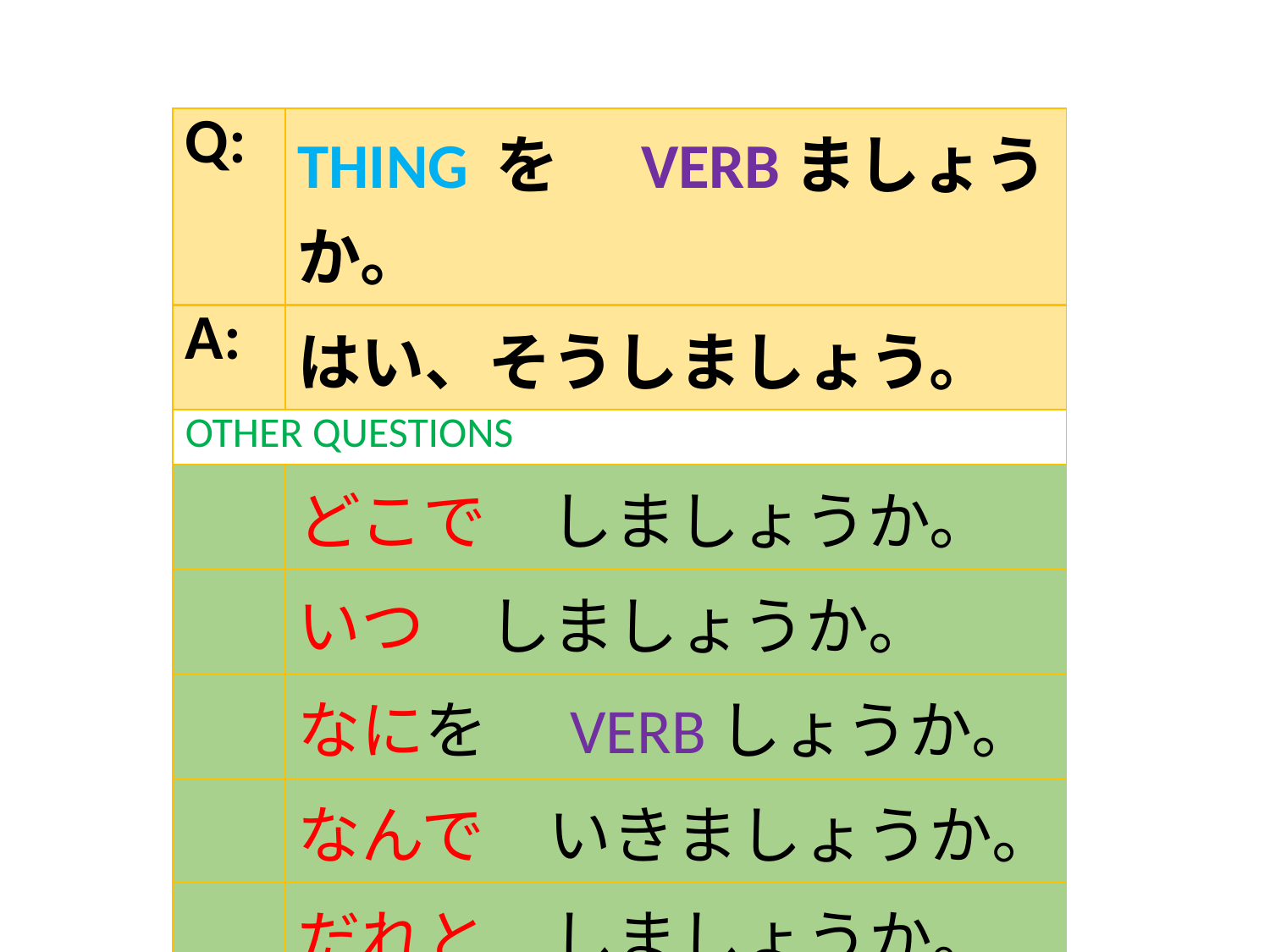

| Q: | THING を　VERBましょうか。 |
| --- | --- |
| A: | はい、そうしましょう。 |
| OTHER QUESTIONS |  |
|  | どこで　しましょうか。 |
|  | いつ　しましょうか。 |
|  | なにを　VERBしょうか。 |
|  | なんで　いきましょうか。 |
|  | だれと　しましょうか。 |